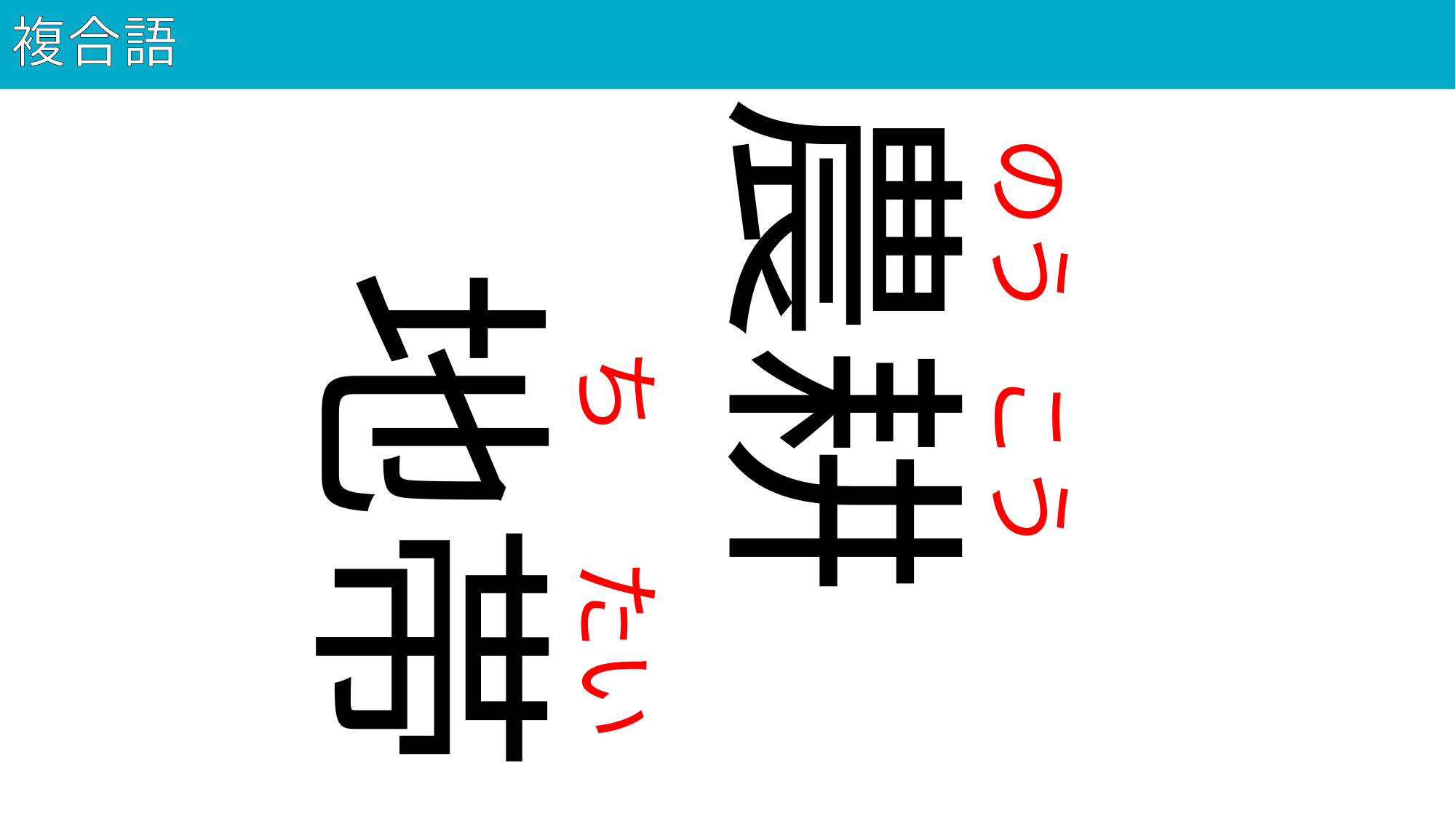

# 複合語
103
農耕
のう
地帯
ち
こう
たい